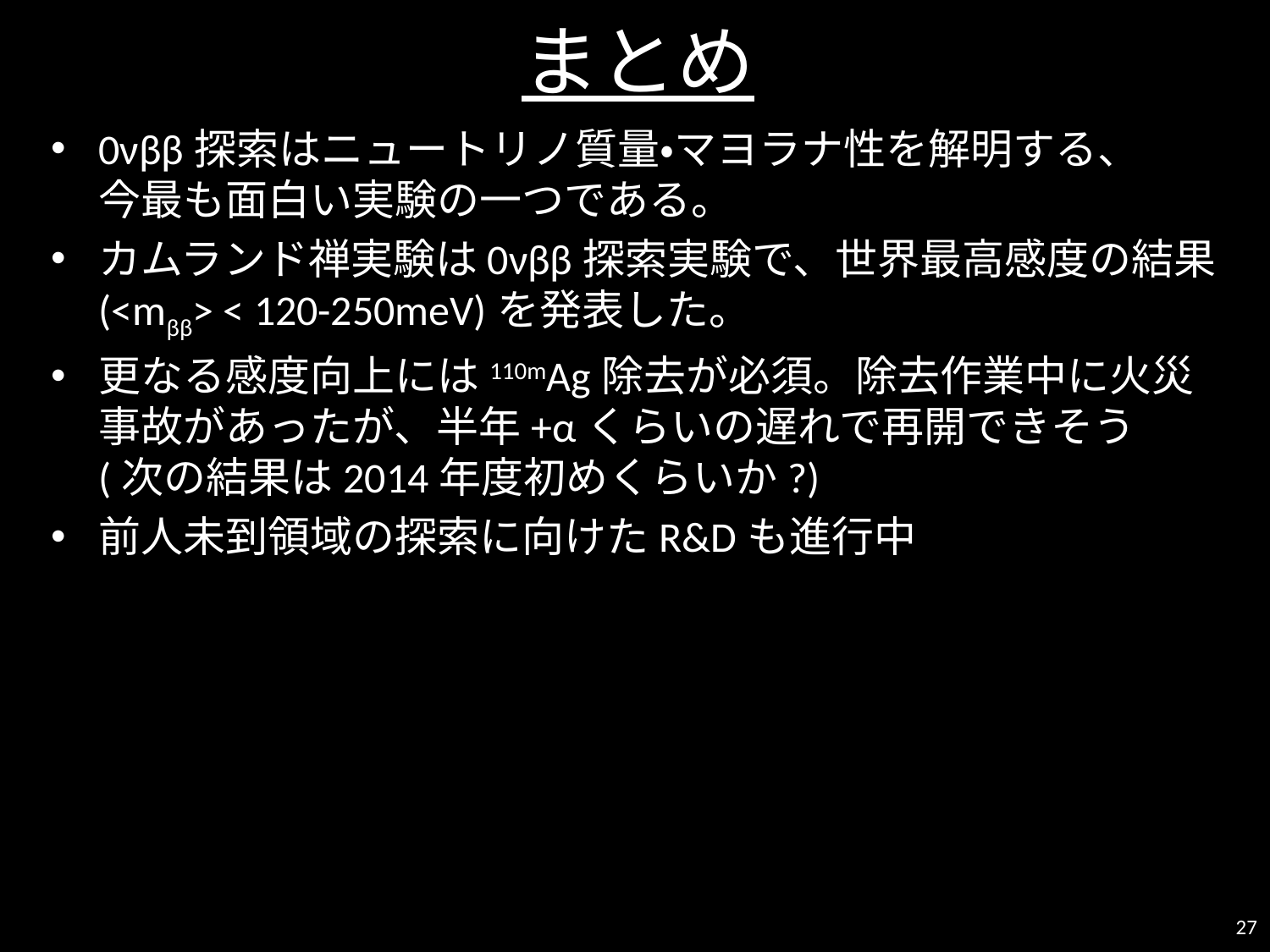

まとめ
0νββ探索はニュートリノ質量・マヨラナ性を解明する、
今最も面白い実験の一つである。
カムランド禅実験は0νββ探索実験で、世界最高感度の結果(<mββ> < 120-250meV)を発表した。
更なる感度向上には110mAg除去が必須。除去作業中に火災事故があったが、半年+αくらいの遅れで再開できそう
(次の結果は2014年度初めくらいか?)
前人未到領域の探索に向けたR&Dも進行中
27